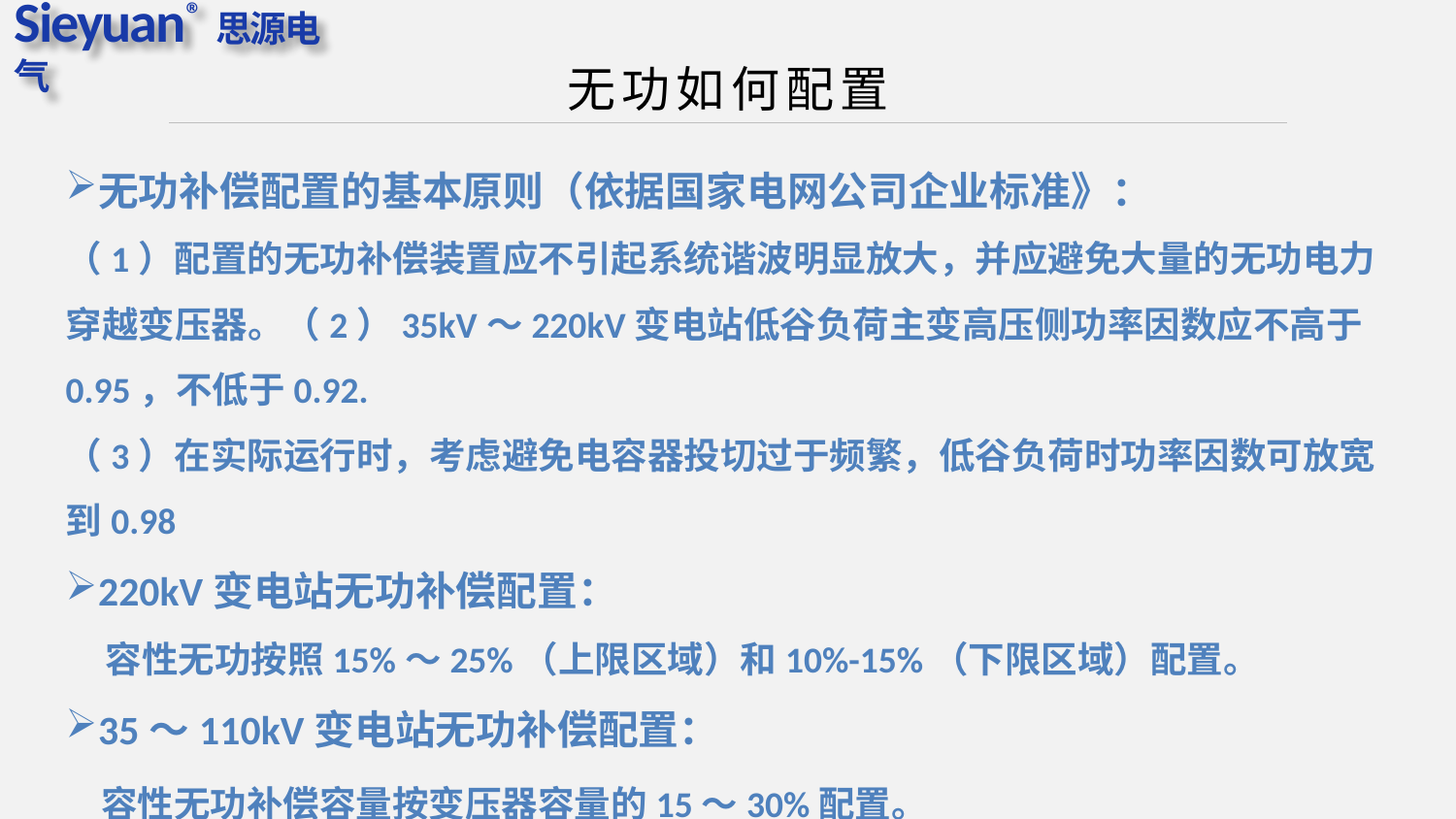

无功如何配置
无功补偿配置的基本原则（依据国家电网公司企业标准》：
（1）配置的无功补偿装置应不引起系统谐波明显放大，并应避免大量的无功电力穿越变压器。（2）35kV～220kV变电站低谷负荷主变高压侧功率因数应不高于0.95，不低于0.92.
（3）在实际运行时，考虑避免电容器投切过于频繁，低谷负荷时功率因数可放宽到0.98
220kV变电站无功补偿配置：
    容性无功按照15%～25%（上限区域）和10%-15%（下限区域）配置。
35～110kV变电站无功补偿配置：
   容性无功补偿容量按变压器容量的15～30%配置。